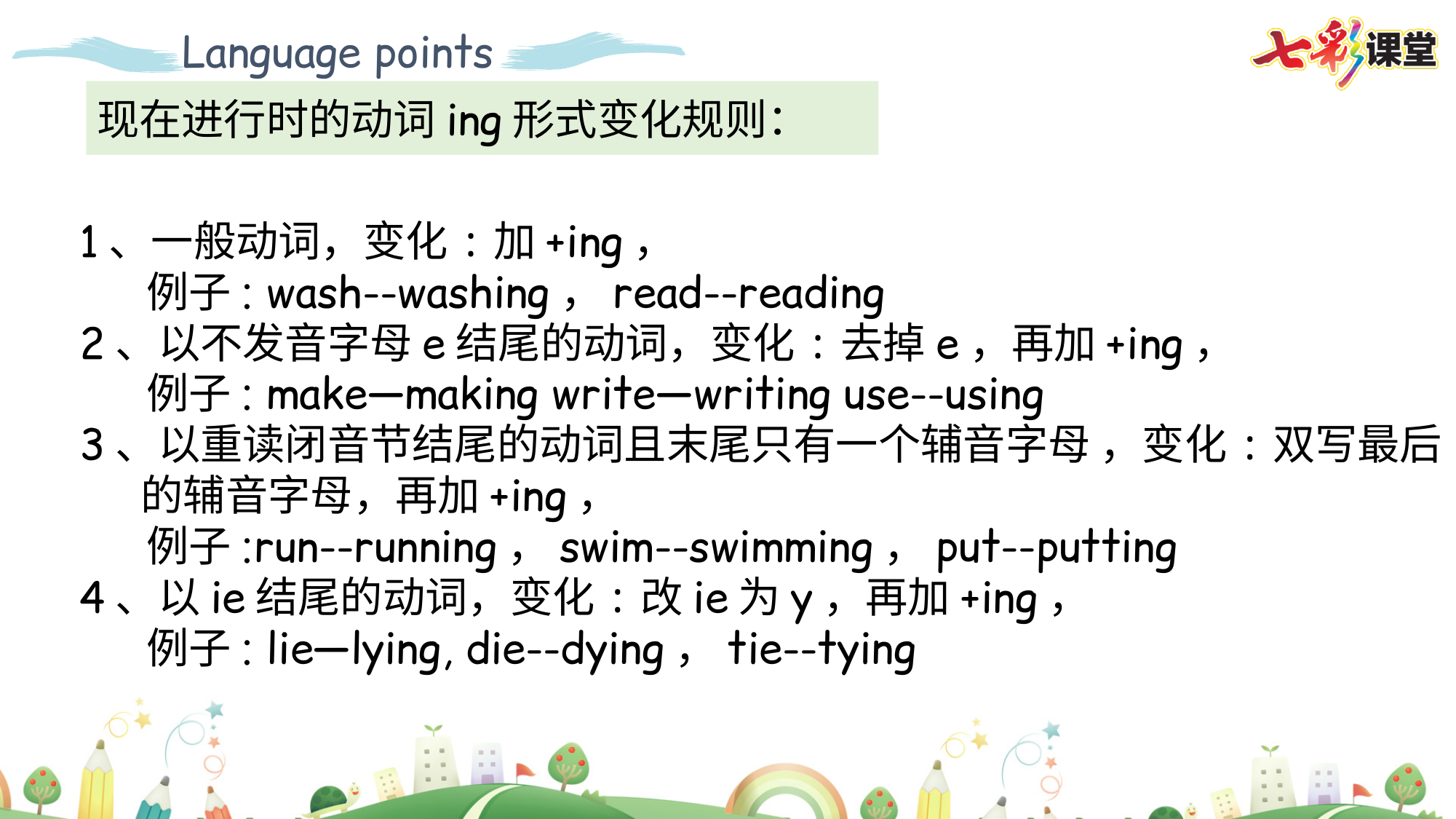

Language points

现在进行时的动词ing形式变化规则：
1、一般动词，变化:加+ing，
      例子: wash--washing，read--reading
2、以不发音字母e结尾的动词，变化:去掉e，再加+ing，
      例子: make—making write—writing use--using
3、以重读闭音节结尾的动词且末尾只有一个辅音字母 ，变化:双写最后的辅音字母，再加+ing，
      例子:run--running，swim--swimming，put--putting
4、以ie结尾的动词，变化:改ie为y，再加+ing，
      例子: lie—lying, die--dying，tie--tying